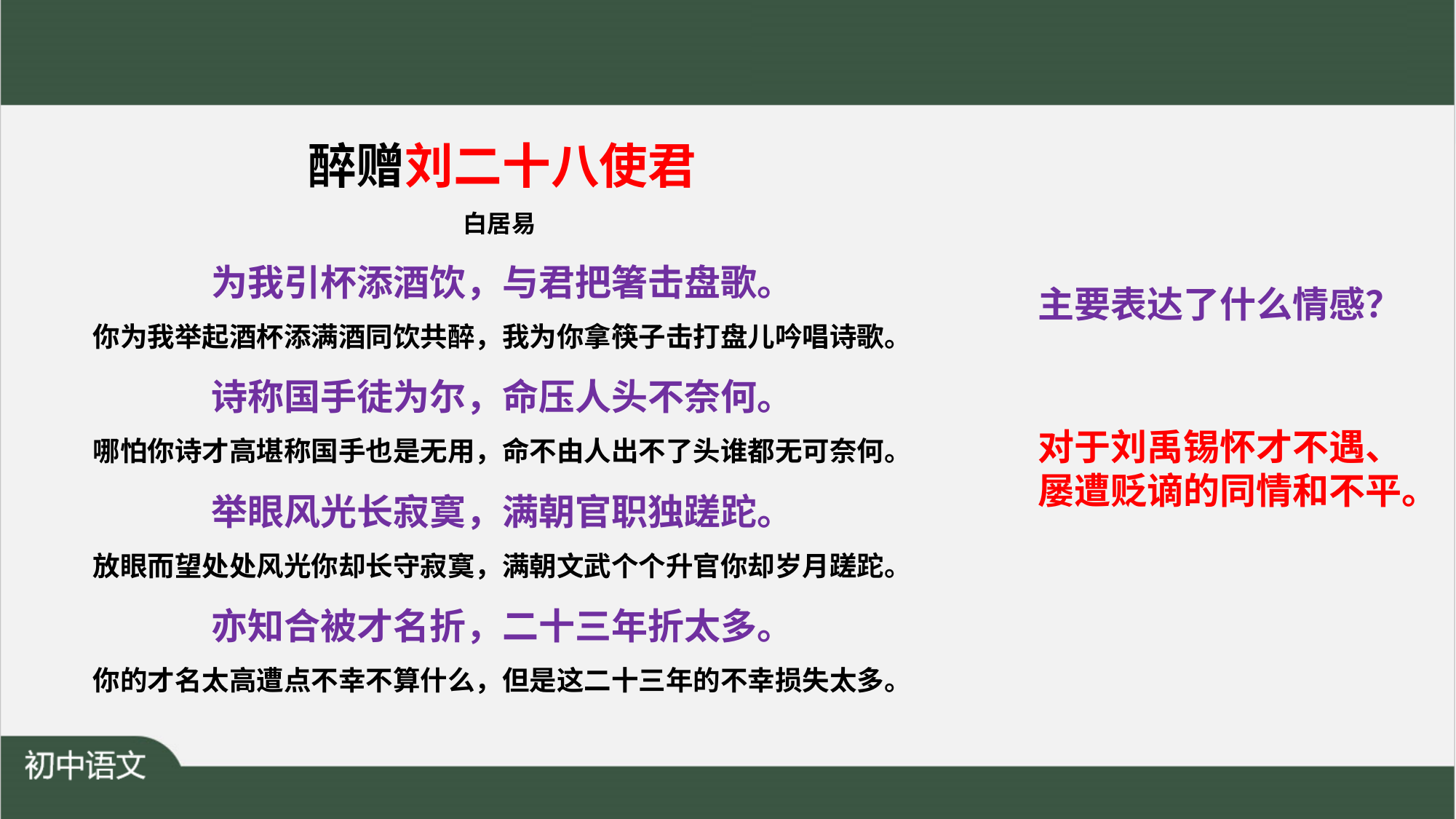

醉赠刘二十八使君
白居易
为我引杯添酒饮，与君把箸击盘歌。
你为我举起酒杯添满酒同饮共醉，我为你拿筷子击打盘儿吟唱诗歌。
诗称国手徒为尔，命压人头不奈何。
哪怕你诗才高堪称国手也是无用，命不由人出不了头谁都无可奈何。
举眼风光长寂寞，满朝官职独蹉跎。
放眼而望处处风光你却长守寂寞，满朝文武个个升官你却岁月蹉跎。
亦知合被才名折，二十三年折太多。
你的才名太高遭点不幸不算什么，但是这二十三年的不幸损失太多。

主要表达了什么情感？
对于刘禹锡怀才不遇、屡遭贬谪的同情和不平。